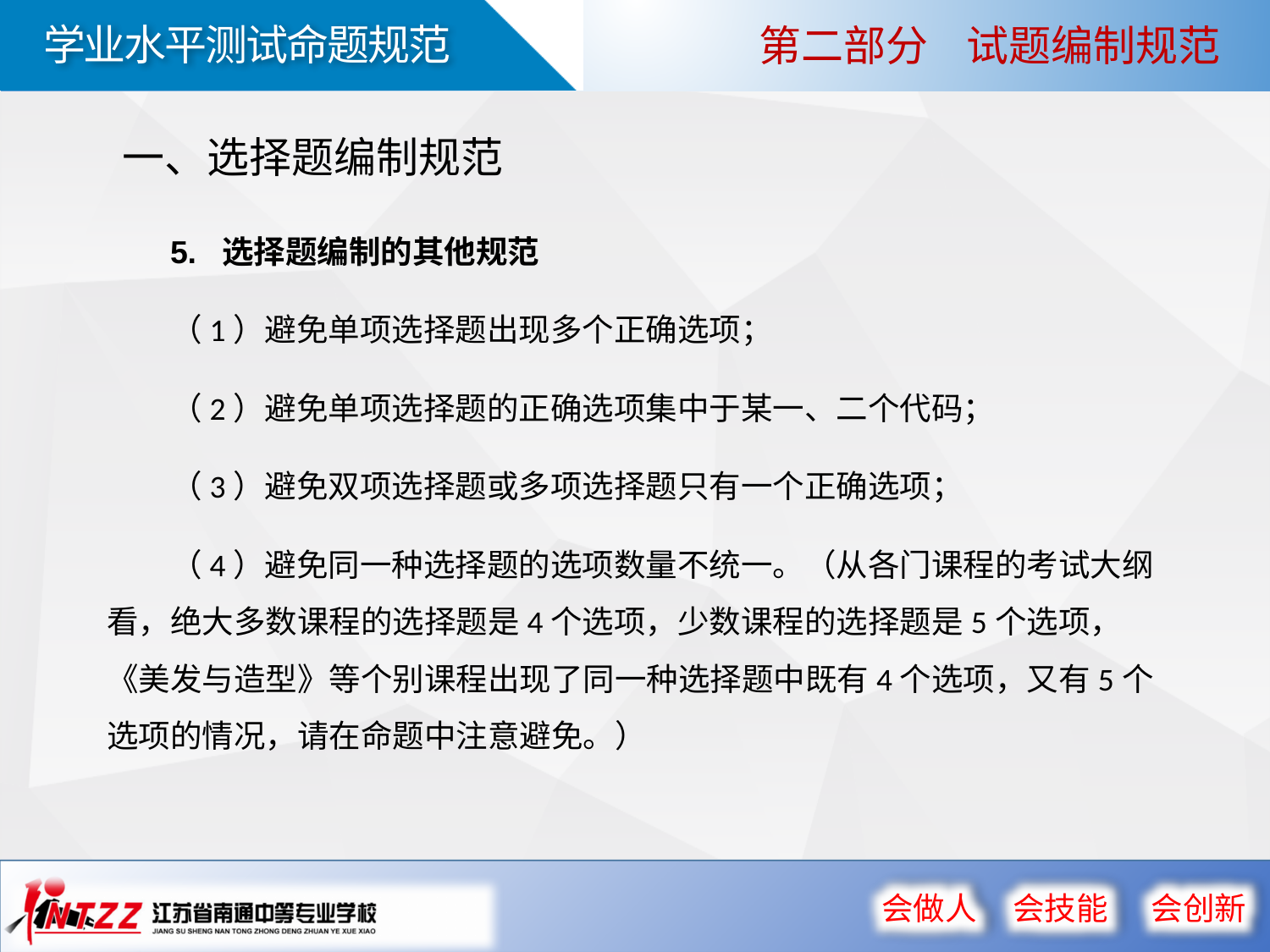

第二部分    试题编制规范
一、选择题编制规范
5.  选择题编制的其他规范
（1）避免单项选择题出现多个正确选项；
（2）避免单项选择题的正确选项集中于某一、二个代码；
（3）避免双项选择题或多项选择题只有一个正确选项；
（4）避免同一种选择题的选项数量不统一。（从各门课程的考试大纲看，绝大多数课程的选择题是4个选项，少数课程的选择题是5个选项，《美发与造型》等个别课程出现了同一种选择题中既有4个选项，又有5个选项的情况，请在命题中注意避免。）